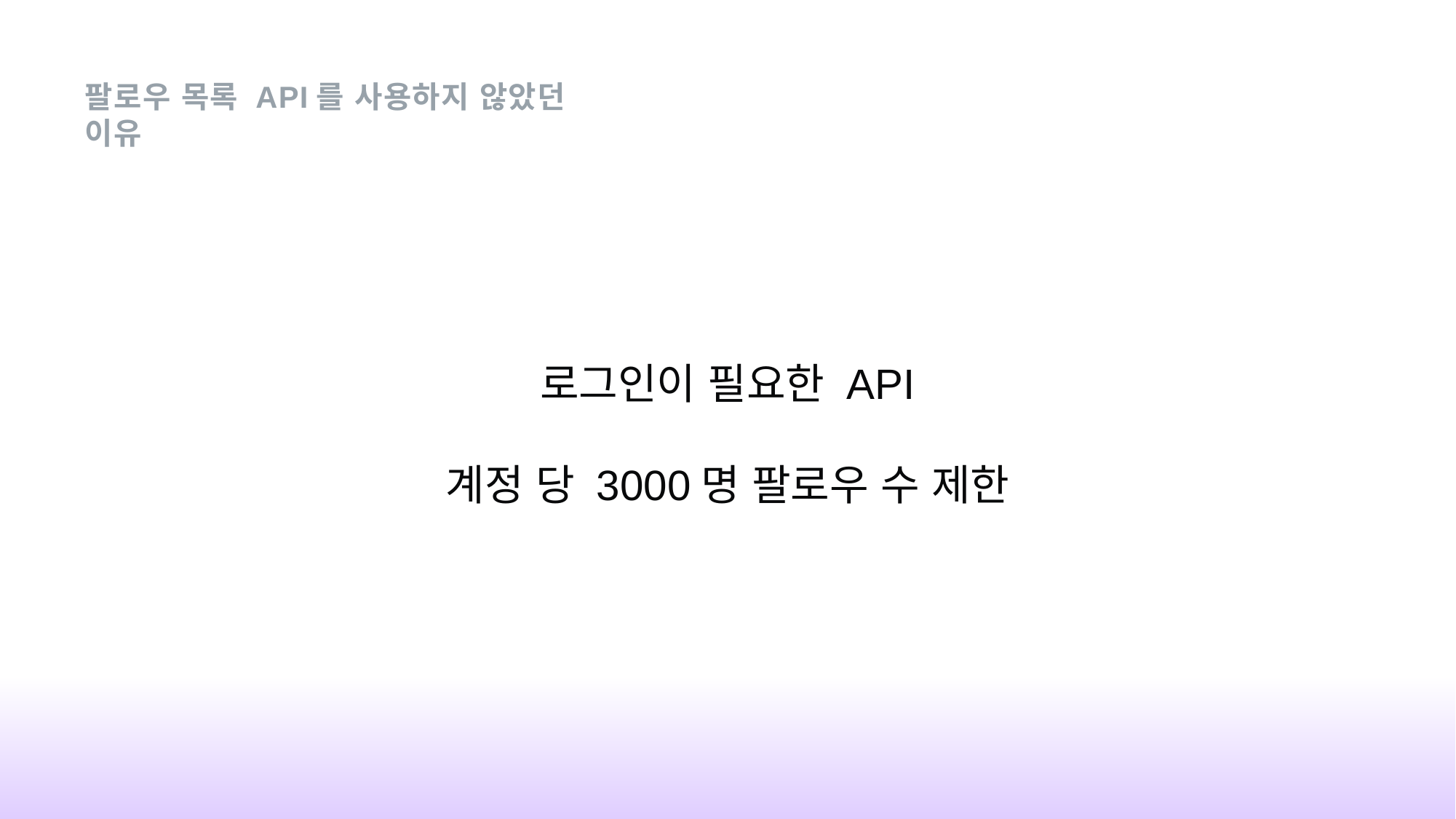

팔로우 목록 API를 사용하지 않았던 이유
로그인이 필요한 API
계정 당 3000명 팔로우 수 제한